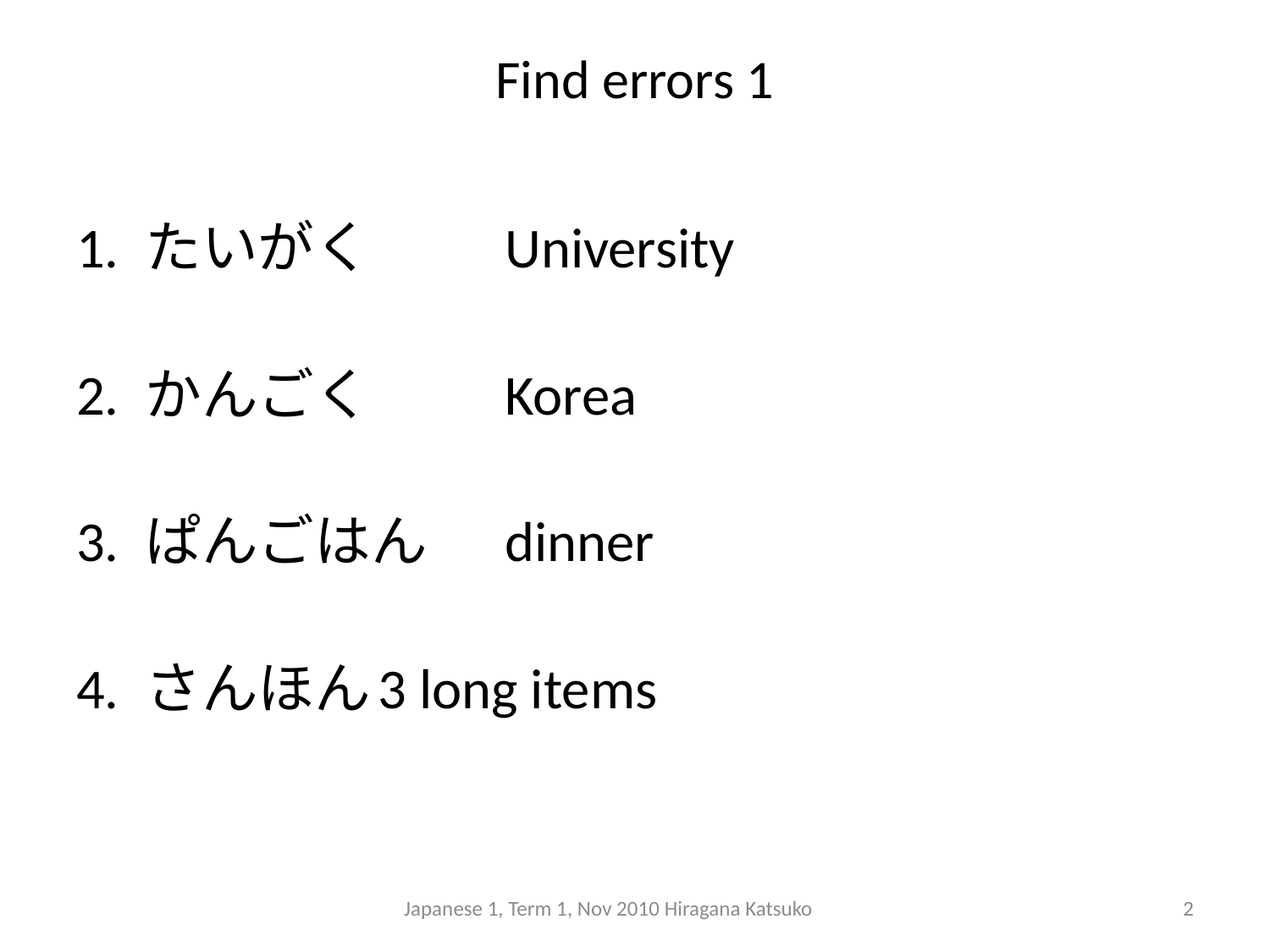

# Find errors 1
1. たいがく		University
2. かんごく		Korea
3. ぱんごはん	dinner
4. さんほん	3 long items
Japanese 1, Term 1, Nov 2010 Hiragana Katsuko
2